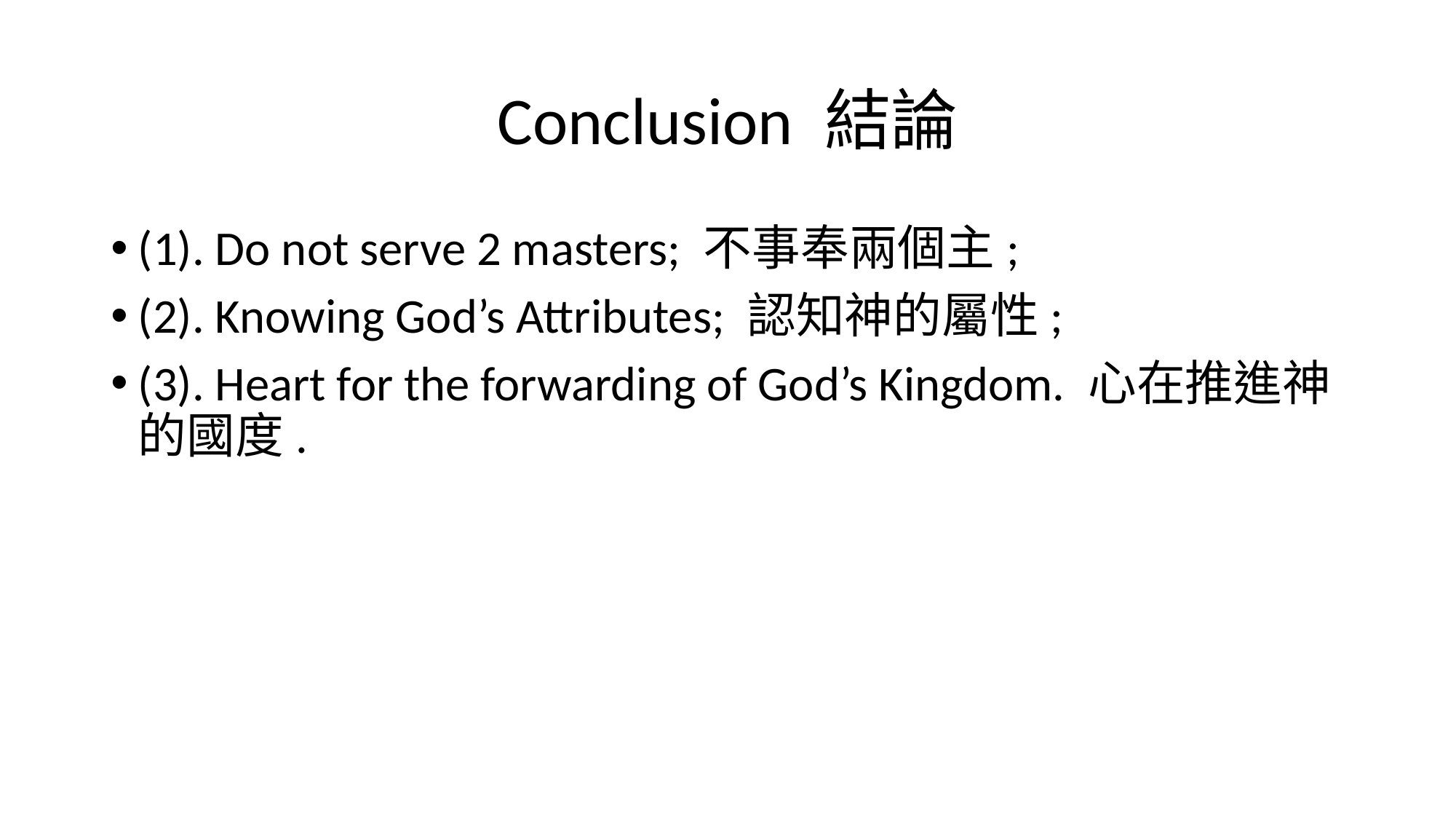

# Conclusion 結論
(1). Do not serve 2 masters; 不事奉兩個主;
(2). Knowing God’s Attributes; 認知神的屬性;
(3). Heart for the forwarding of God’s Kingdom. 心在推進神的國度.